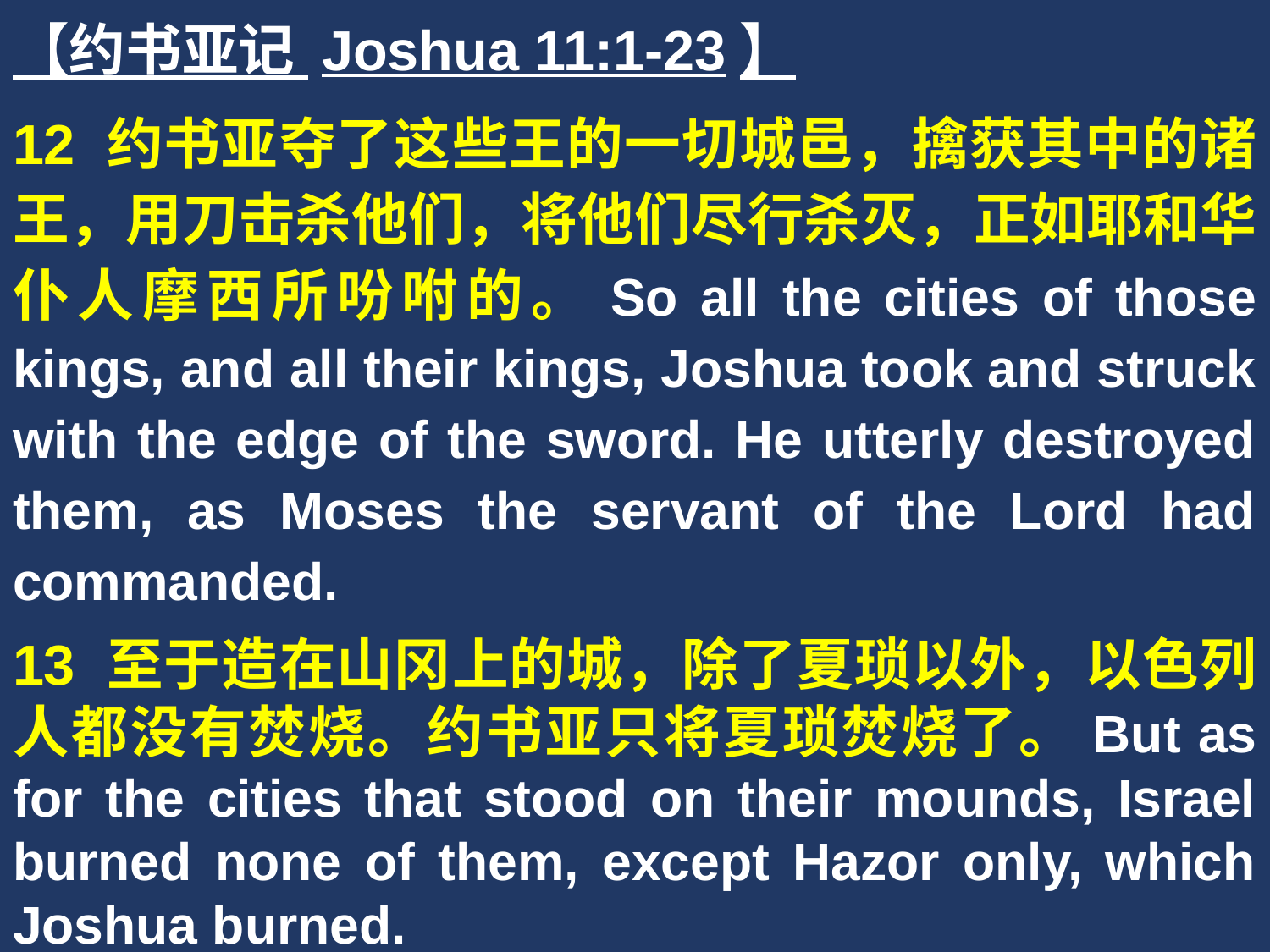

【约书亚记 Joshua 11:1-23】
12 约书亚夺了这些王的一切城邑，擒获其中的诸王，用刀击杀他们，将他们尽行杀灭，正如耶和华仆人摩西所吩咐的。So all the cities of those kings, and all their kings, Joshua took and struck with the edge of the sword. He utterly destroyed them, as Moses the servant of the Lord had commanded.
13 至于造在山冈上的城，除了夏琐以外，以色列人都没有焚烧。约书亚只将夏琐焚烧了。But as for the cities that stood on their mounds, Israel burned none of them, except Hazor only, which Joshua burned.